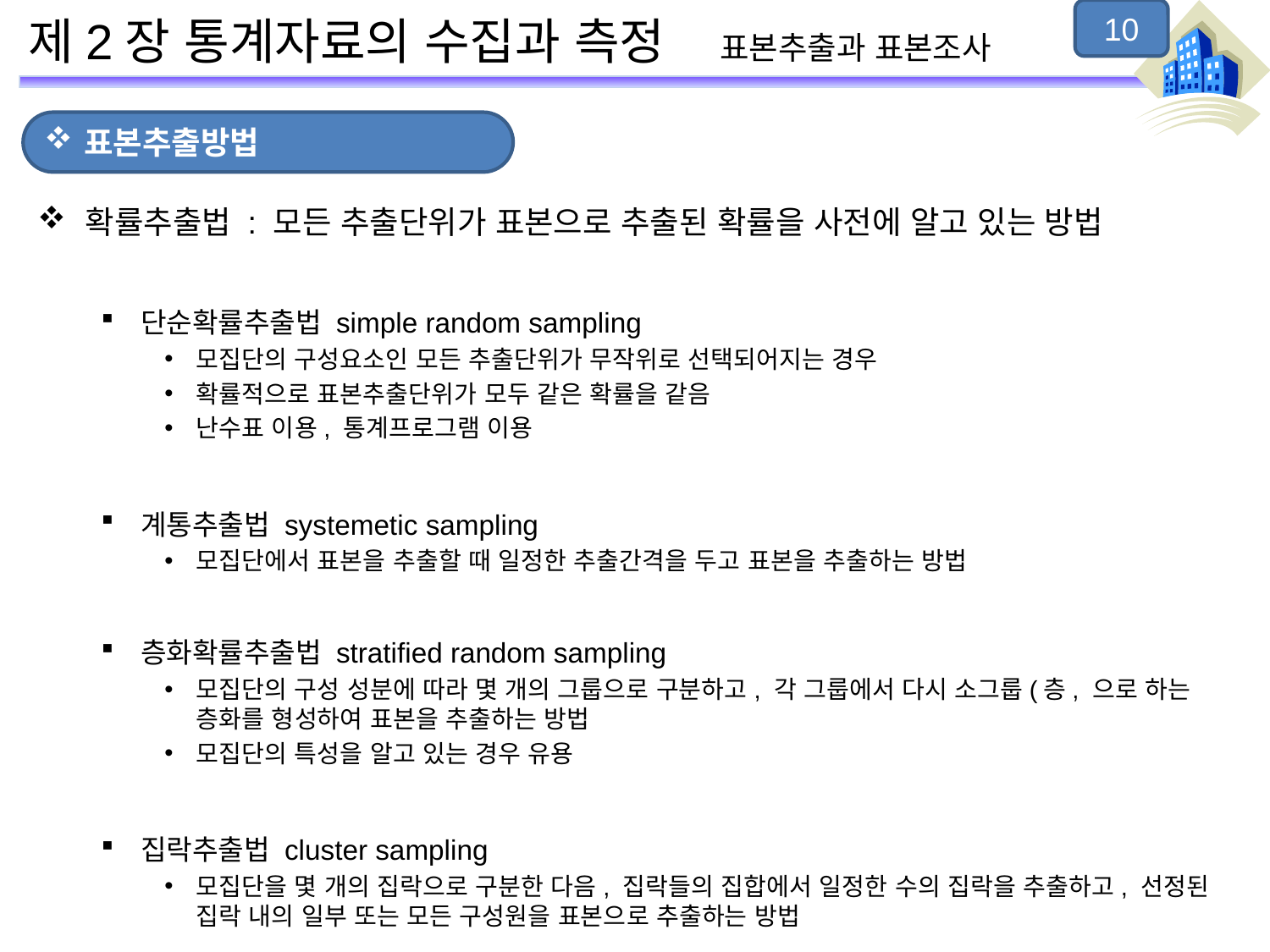

10
# 제2장 통계자료의 수집과 측정    표본추출과 표본조사
표본추출방법
확률추출법 : 모든 추출단위가 표본으로 추출된 확률을 사전에 알고 있는 방법

단순확률추출법 simple random sampling
모집단의 구성요소인 모든 추출단위가 무작위로 선택되어지는 경우
확률적으로 표본추출단위가 모두 같은 확률을 같음
난수표 이용, 통계프로그램 이용

계통추출법 systemetic sampling
모집단에서 표본을 추출할 때 일정한 추출간격을 두고 표본을 추출하는 방법

층화확률추출법 stratified random sampling
모집단의 구성 성분에 따라 몇 개의 그룹으로 구분하고, 각 그룹에서 다시 소그룹(층, 으로 하는 층화를 형성하여 표본을 추출하는 방법
모집단의 특성을 알고 있는 경우 유용

집락추출법 cluster sampling
모집단을 몇 개의 집락으로 구분한 다음, 집락들의 집합에서 일정한 수의 집락을 추출하고, 선정된 집락 내의 일부 또는 모든 구성원을 표본으로 추출하는 방법